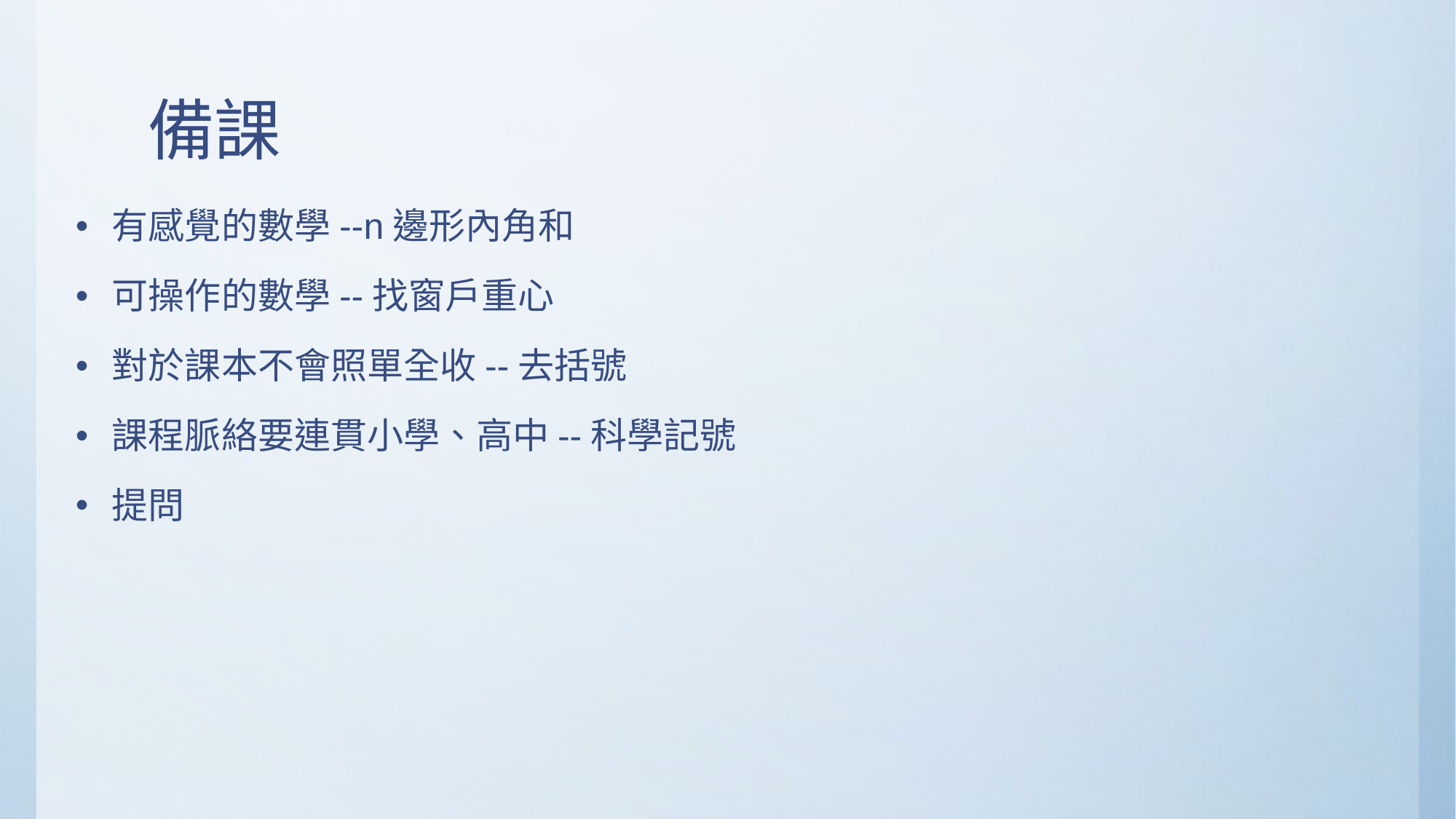

# 備課
有感覺的數學--n邊形內角和
可操作的數學--找窗戶重心
對於課本不會照單全收--去括號
課程脈絡要連貫小學、高中--科學記號
提問